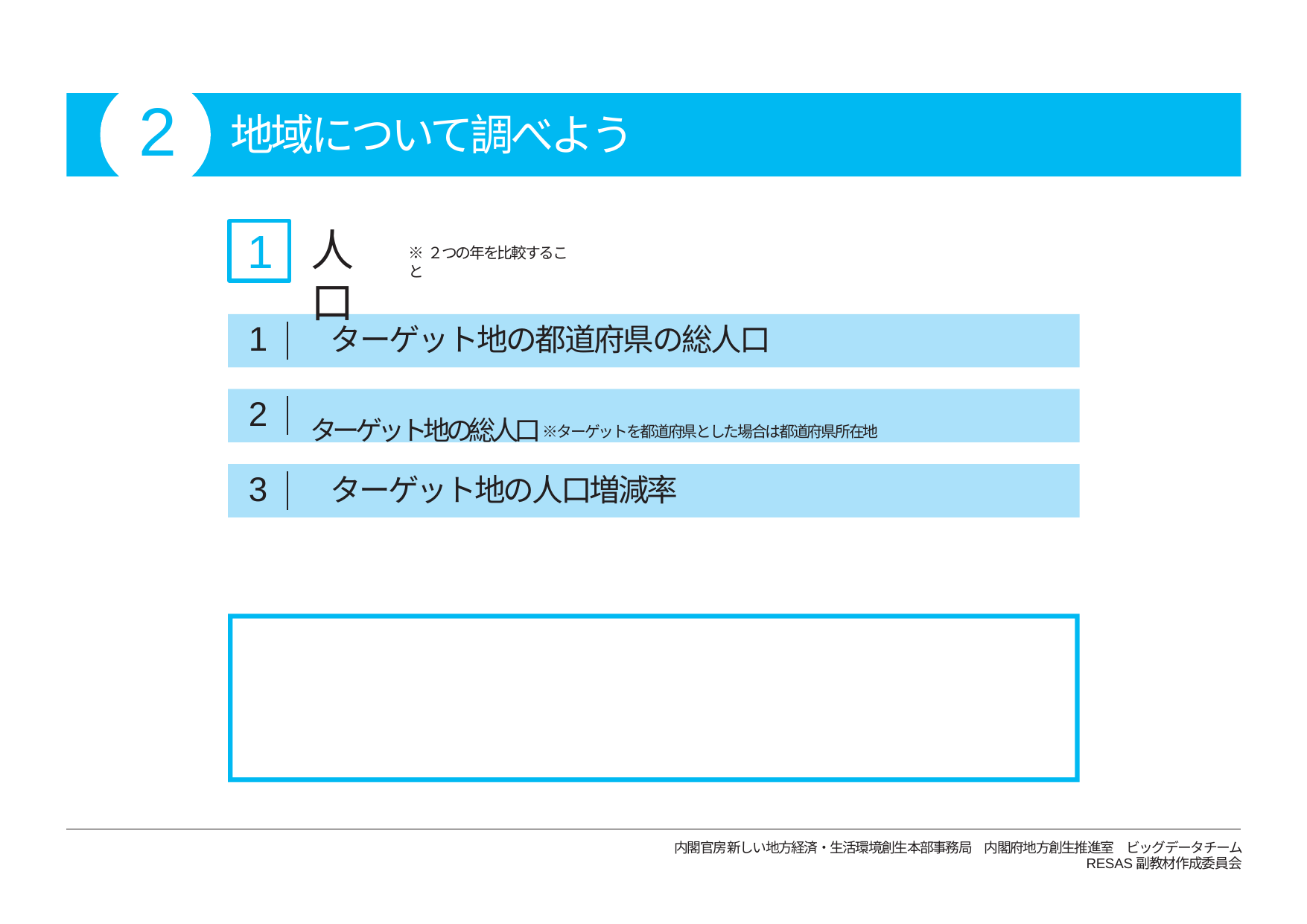

# 2

地域について調べよう
1

人口
※２つの年を比較すること

1	ターゲット地の都道府県の総人口

ターゲット地の総人口 ※ターゲットを都道府県とした場合は都道府県所在地
2

3	ターゲット地の人口増減率

内閣官房新しい地方経済・生活環境創生本部事務局　内閣府地方創生推進室　ビッグデータチーム
RESAS副教材作成委員会